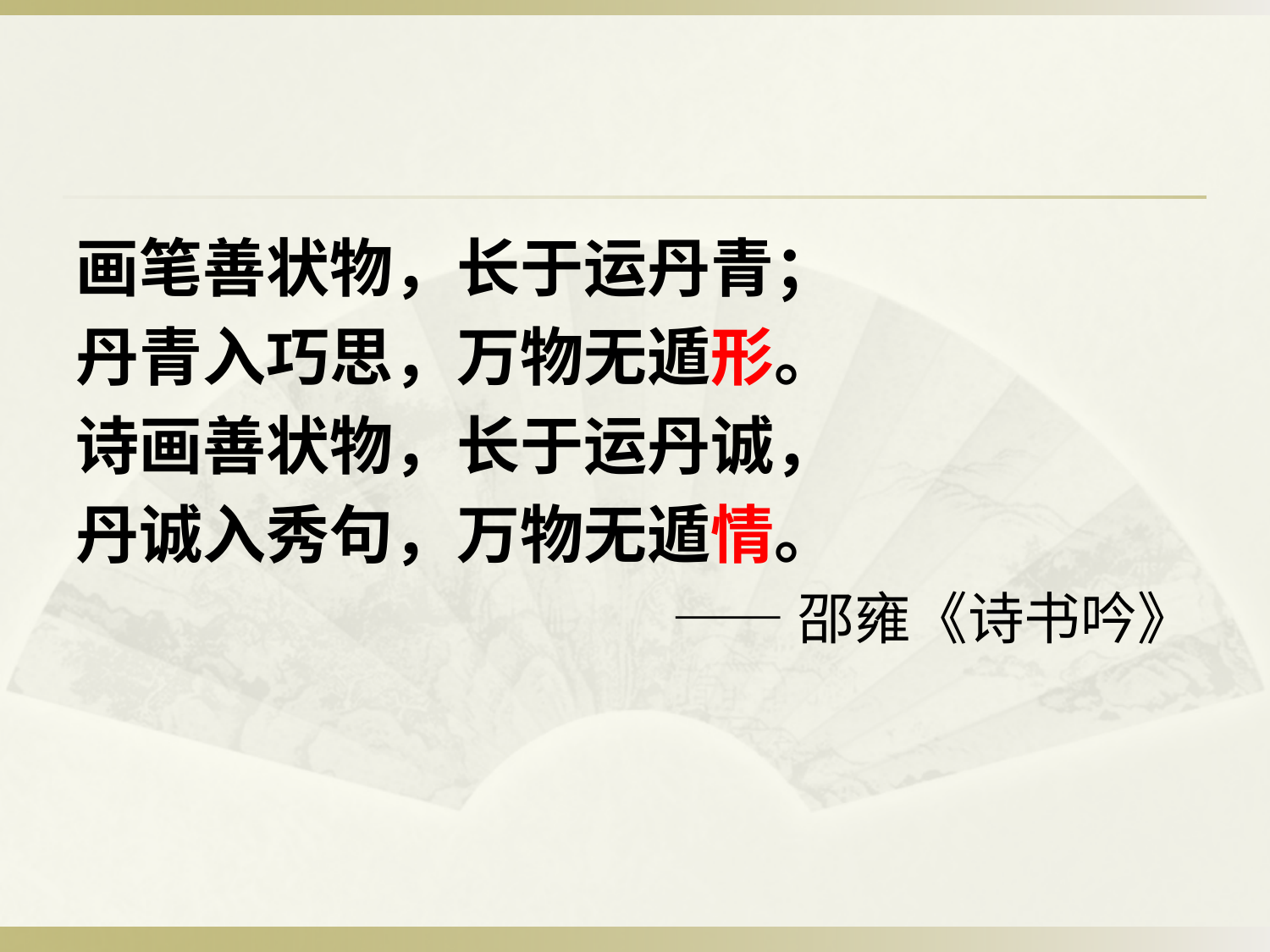

#
画笔善状物，长于运丹青；
丹青入巧思，万物无遁形。
诗画善状物，长于运丹诚，
丹诚入秀句，万物无遁情。
——邵雍《诗书吟》